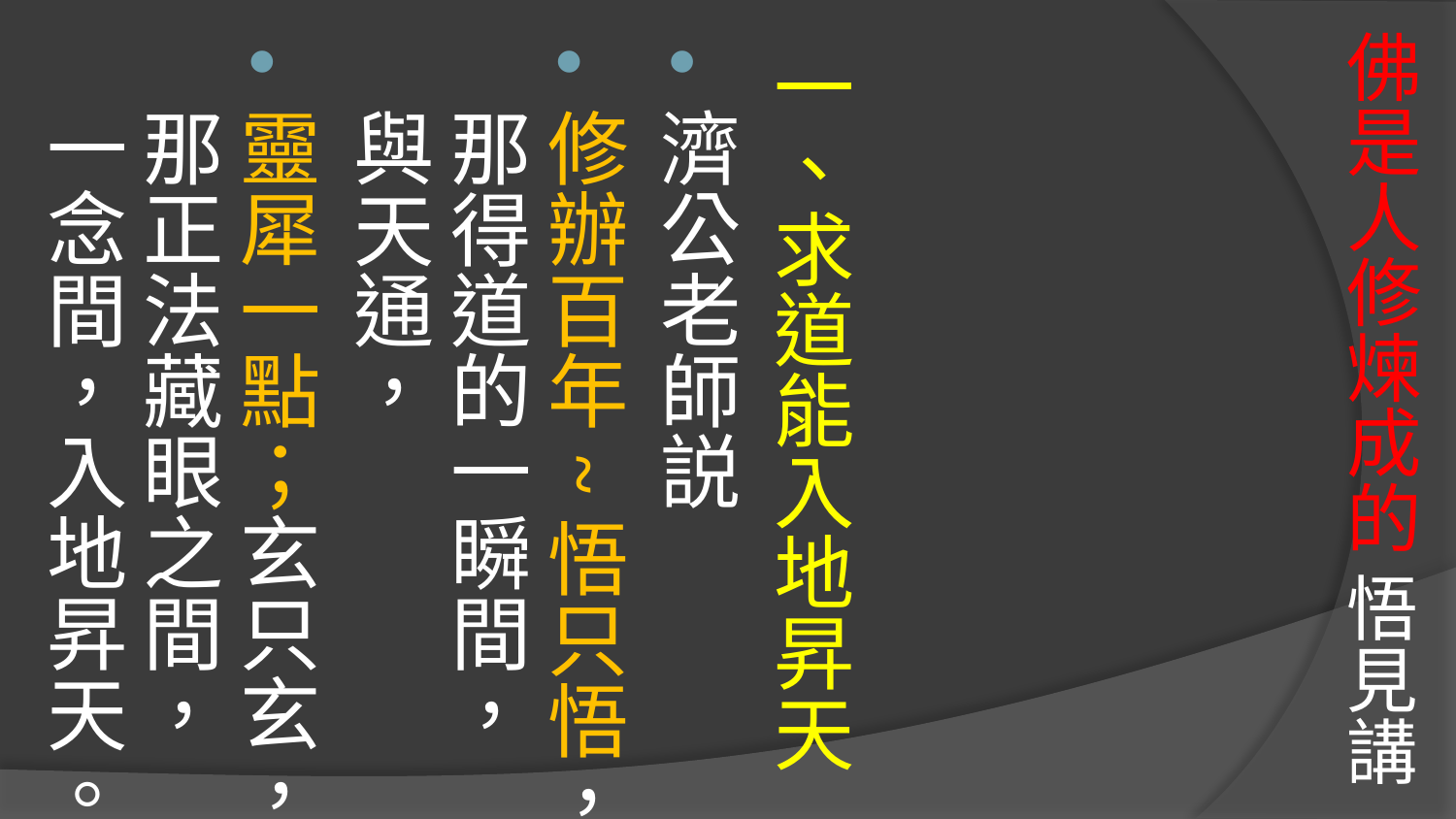

# 佛是人修煉成的 悟見講
一、求道能入地昇天
濟公老師説
修辦百年~悟只悟，那得道的一瞬間，與天通，
靈犀一點；玄只玄，那正法藏眼之間，一念間，入地昇天。